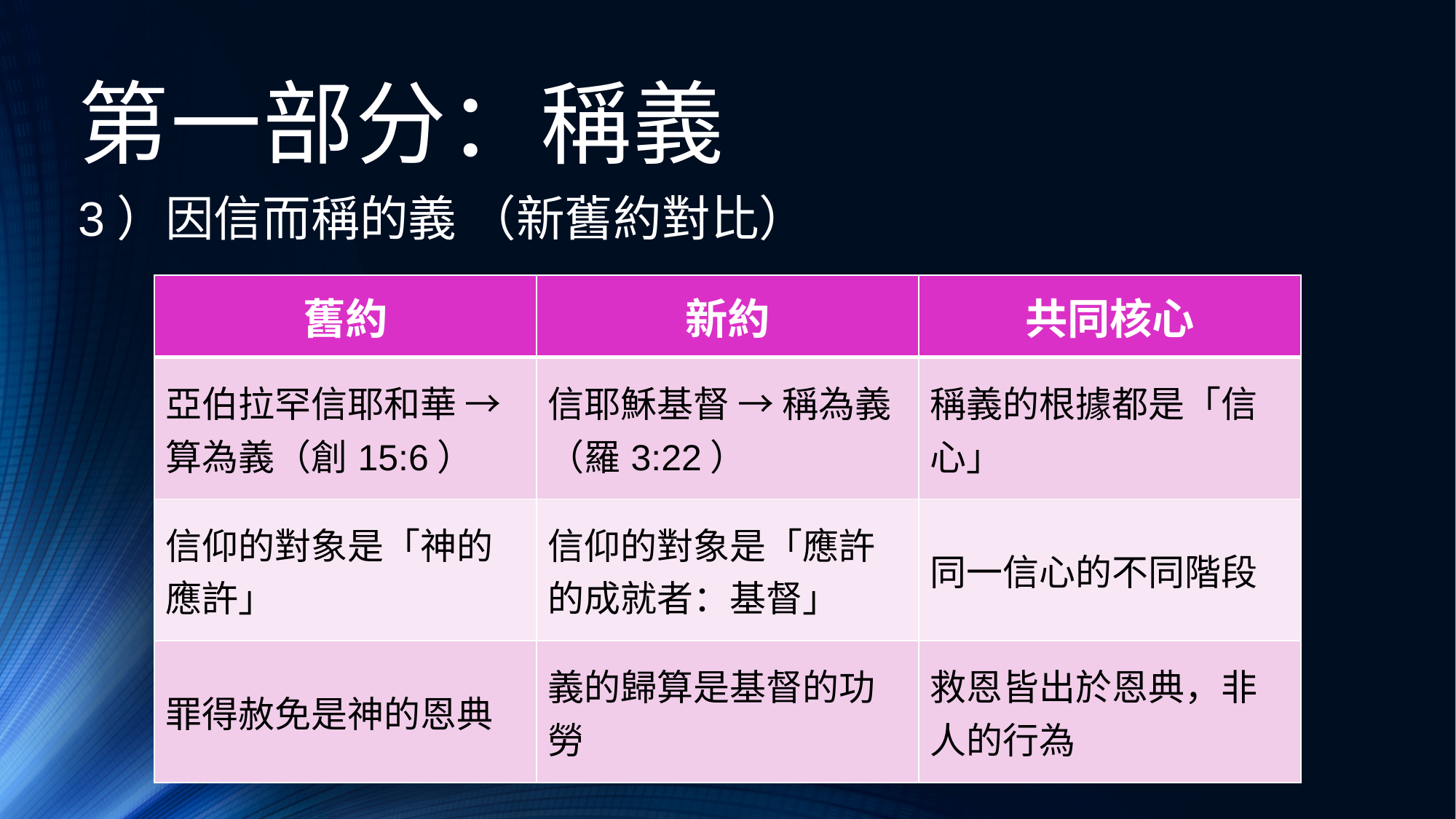

# 第一部分：稱義
3）因信而稱的義 （新舊約對比）

| 舊約 | 新約 | 共同核心 |
| --- | --- | --- |
| 亞伯拉罕信耶和華 → 算為義（創15:6） | 信耶穌基督 → 稱為義（羅3:22） | 稱義的根據都是「信心」 |
| 信仰的對象是「神的應許」 | 信仰的對象是「應許的成就者：基督」 | 同一信心的不同階段 |
| 罪得赦免是神的恩典 | 義的歸算是基督的功勞 | 救恩皆出於恩典，非人的行為 |